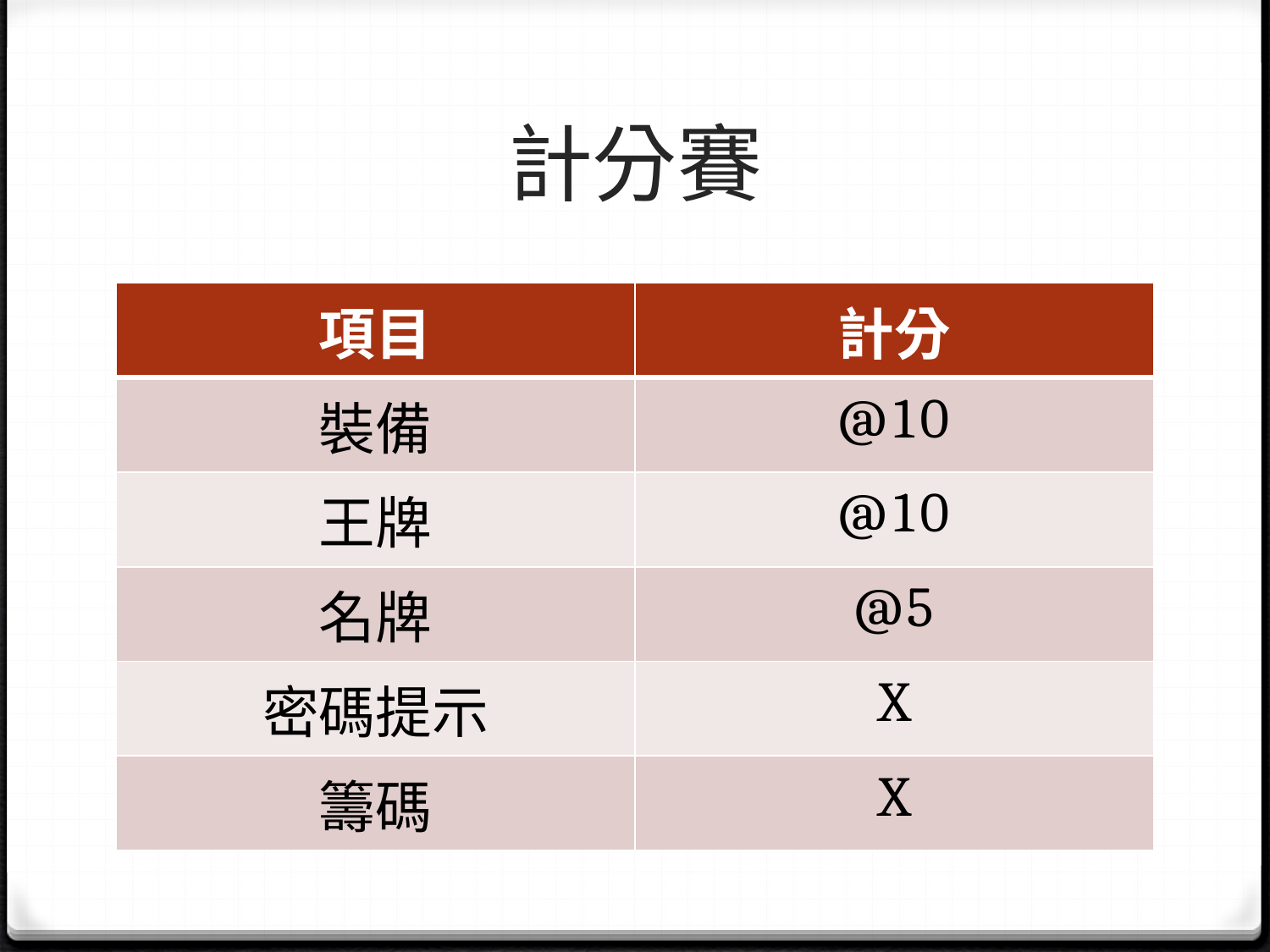

# 計分賽
| 項目 | 計分 |
| --- | --- |
| 裝備 | @10 |
| 王牌 | @10 |
| 名牌 | @5 |
| 密碼提示 | X |
| 籌碼 | X |